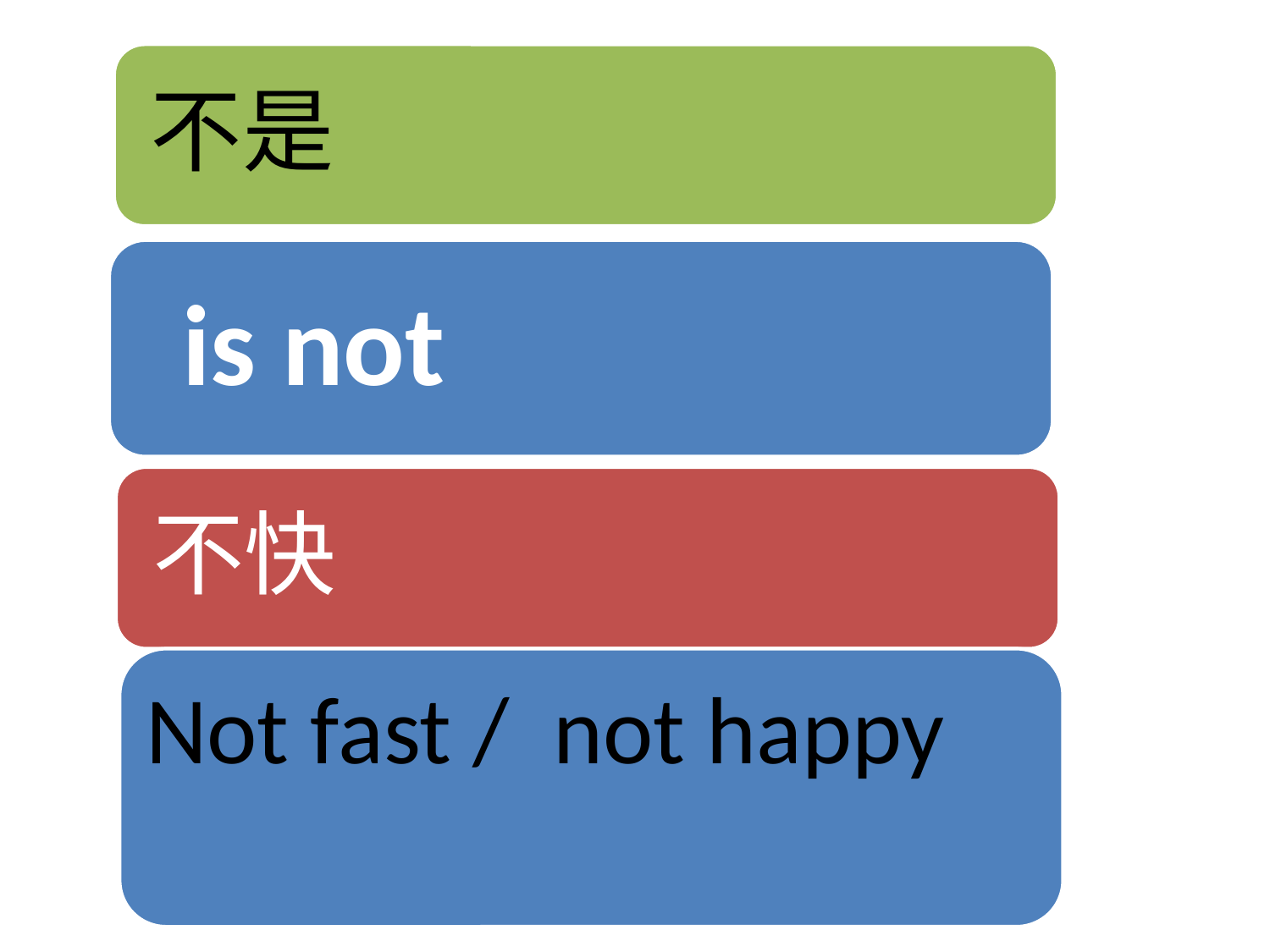

不是

 is not

不快
Not fast /  not happy